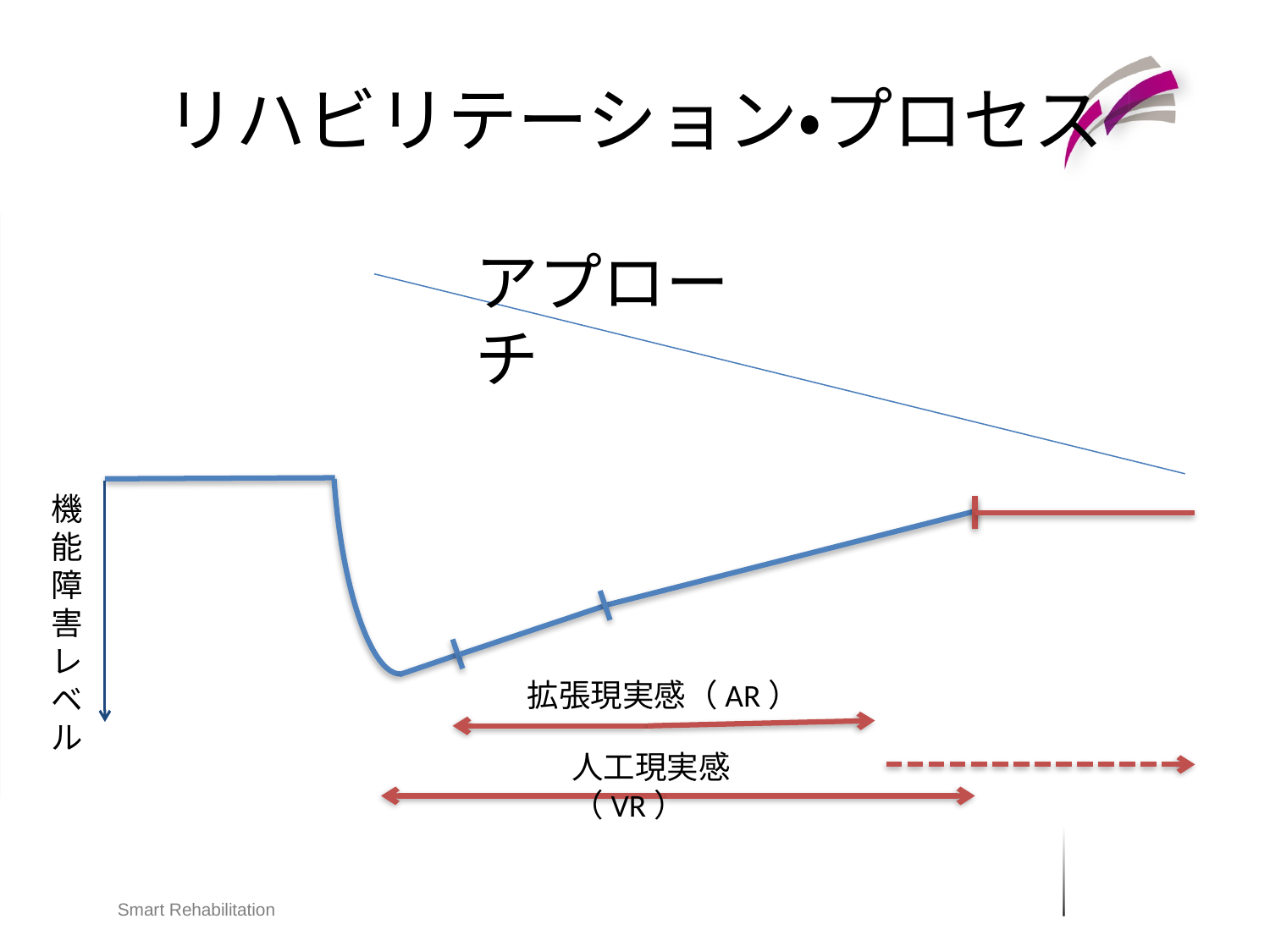

# リハビリテーション・プロセス
アプローチ

機能障害レベル
拡張現実感（AR）
人工現実感（VR）